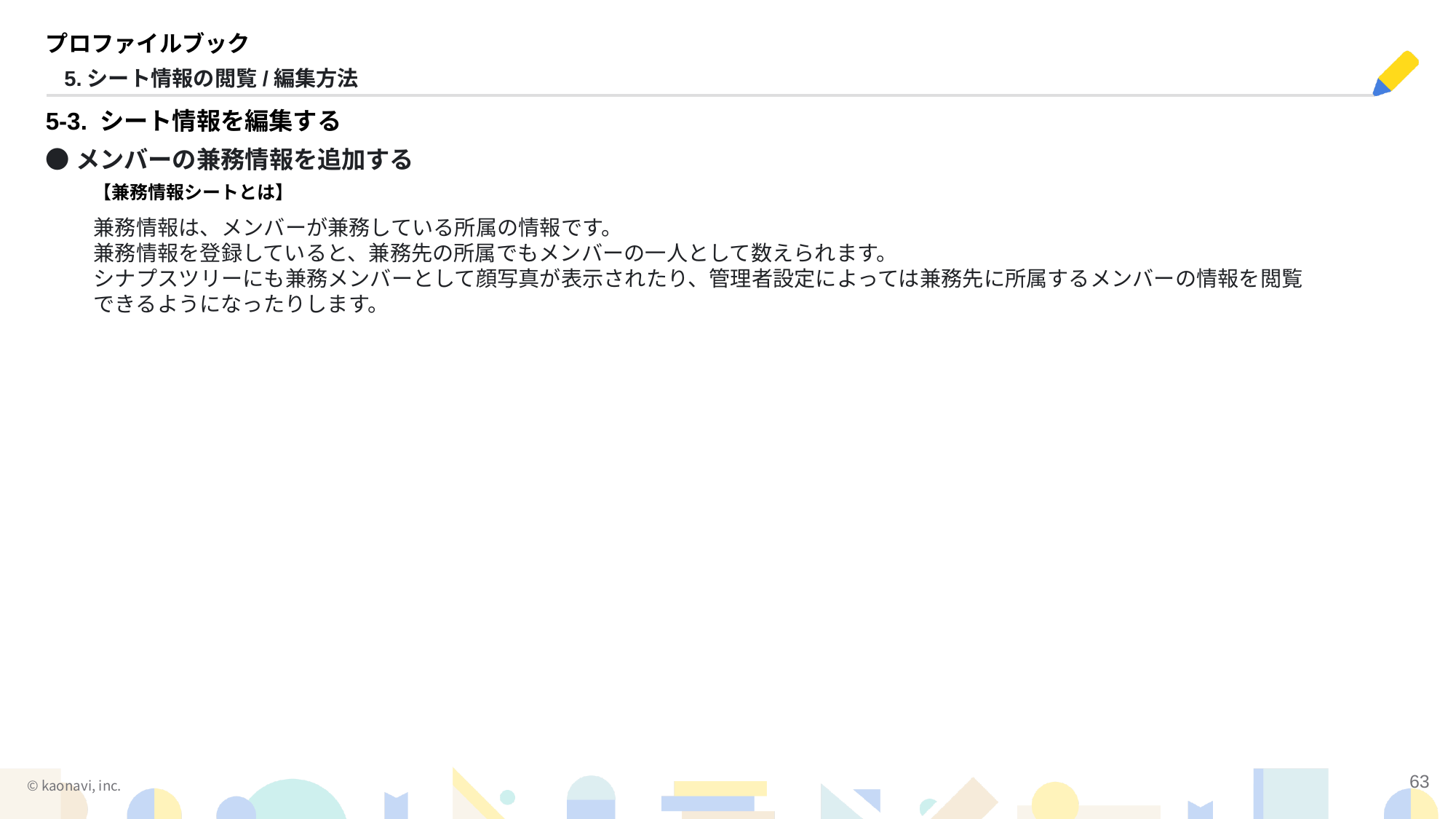

プロファイルブック
5.シート情報の閲覧/編集方法
5-3. シート情報を編集する
●メンバーの兼務情報を追加する
【兼務情報シートとは】
兼務情報は、メンバーが兼務している所属の情報です。
兼務情報を登録していると、兼務先の所属でもメンバーの一人として数えられます。
シナプスツリーにも兼務メンバーとして顔写真が表示されたり、管理者設定によっては兼務先に所属するメンバーの情報を閲覧できるようになったりします。